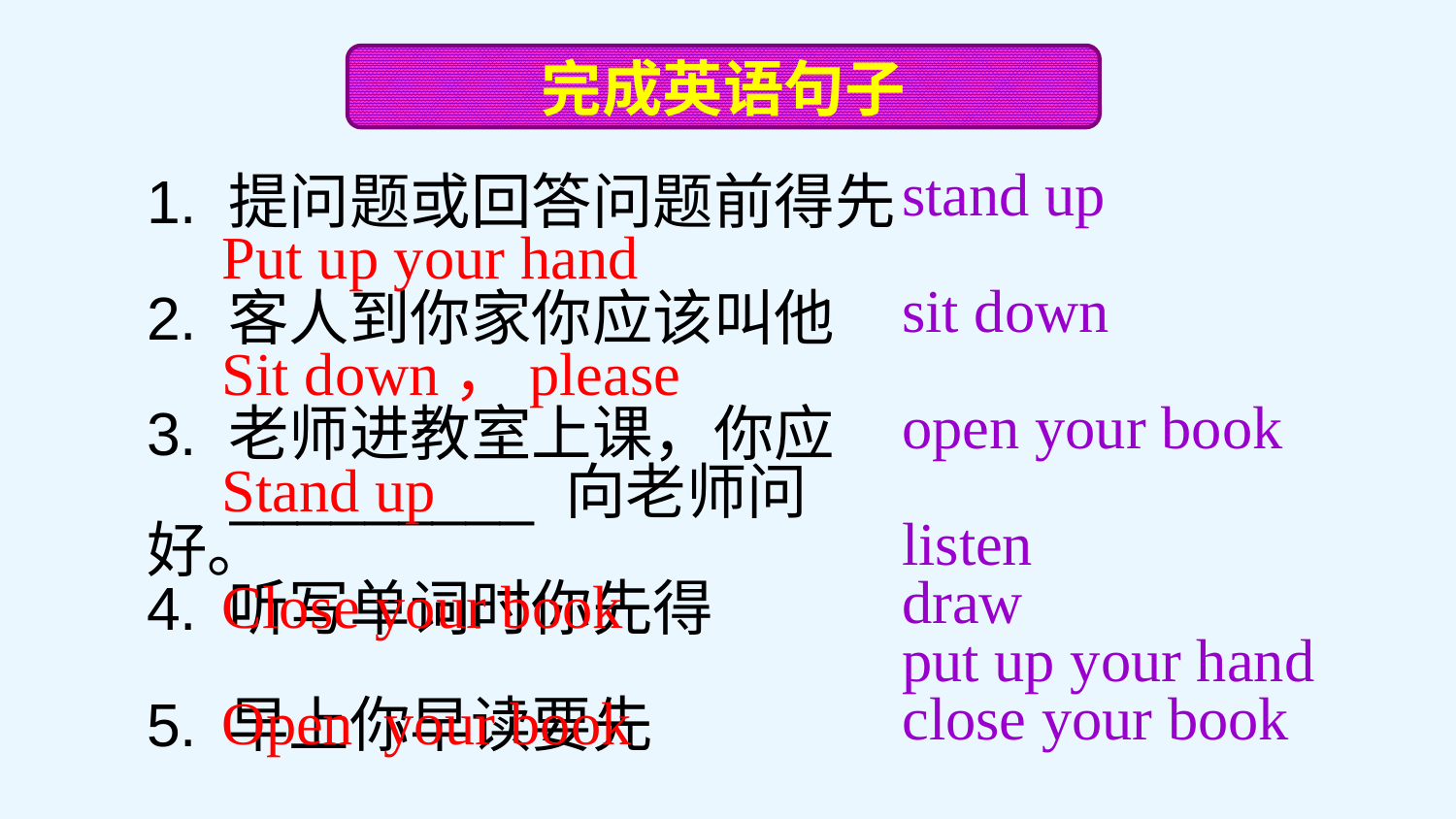

完成英语句子
stand up

sit down

open your book

listen
draw
put up your hand
close your book
1. 提问题或回答问题前得先

2. 客人到你家你应该叫他

3. 老师进教室上课，你应
     _________ 向老师问好。
4. 听写单词时你先得

5. 早上你早读要先

Put up your hand

Sit down，please

Stand up

Close your book

Open  your book